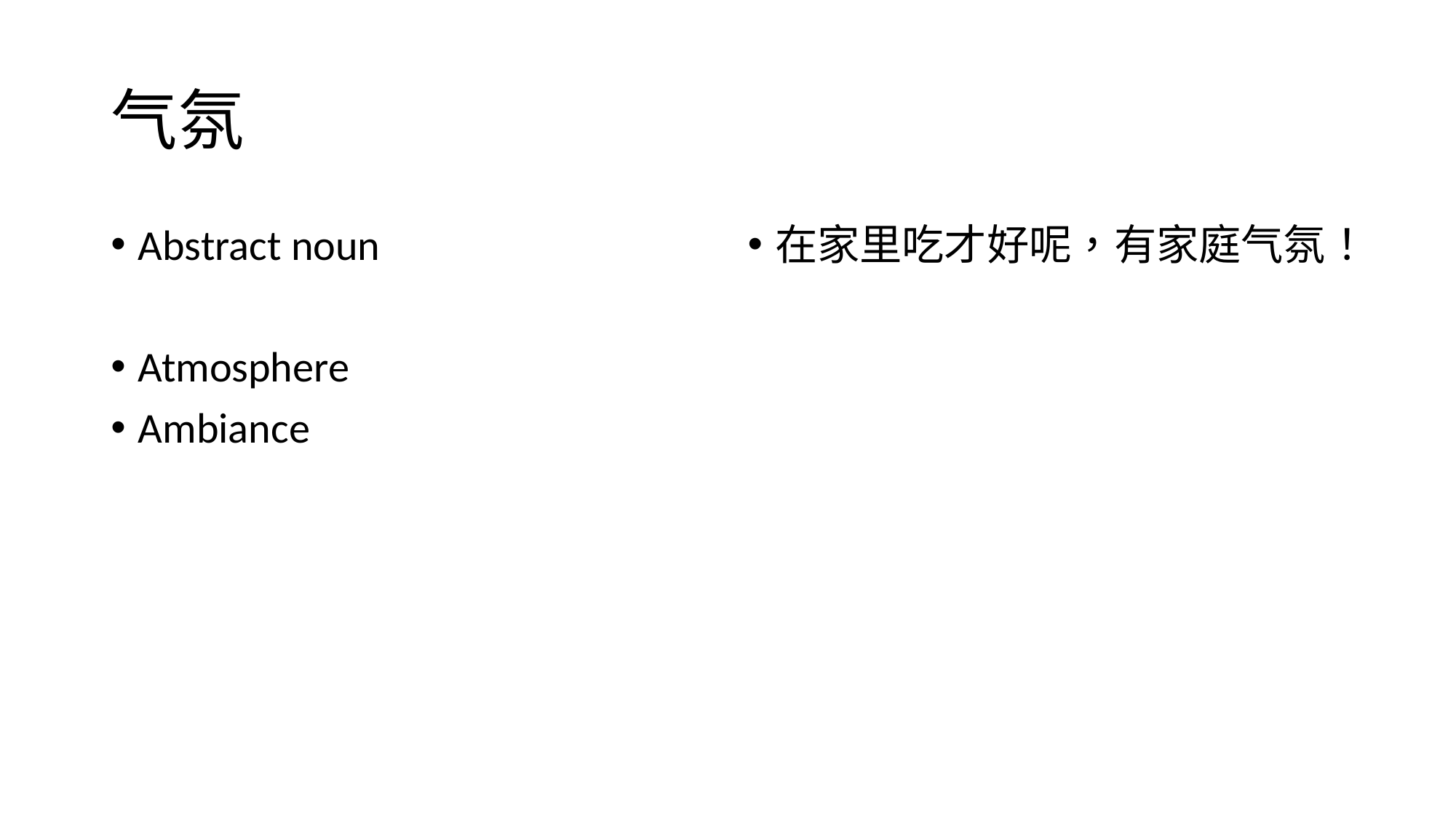

# 气氛
Abstract noun

Atmosphere
Ambiance

在家里吃才好呢，有家庭气氛！